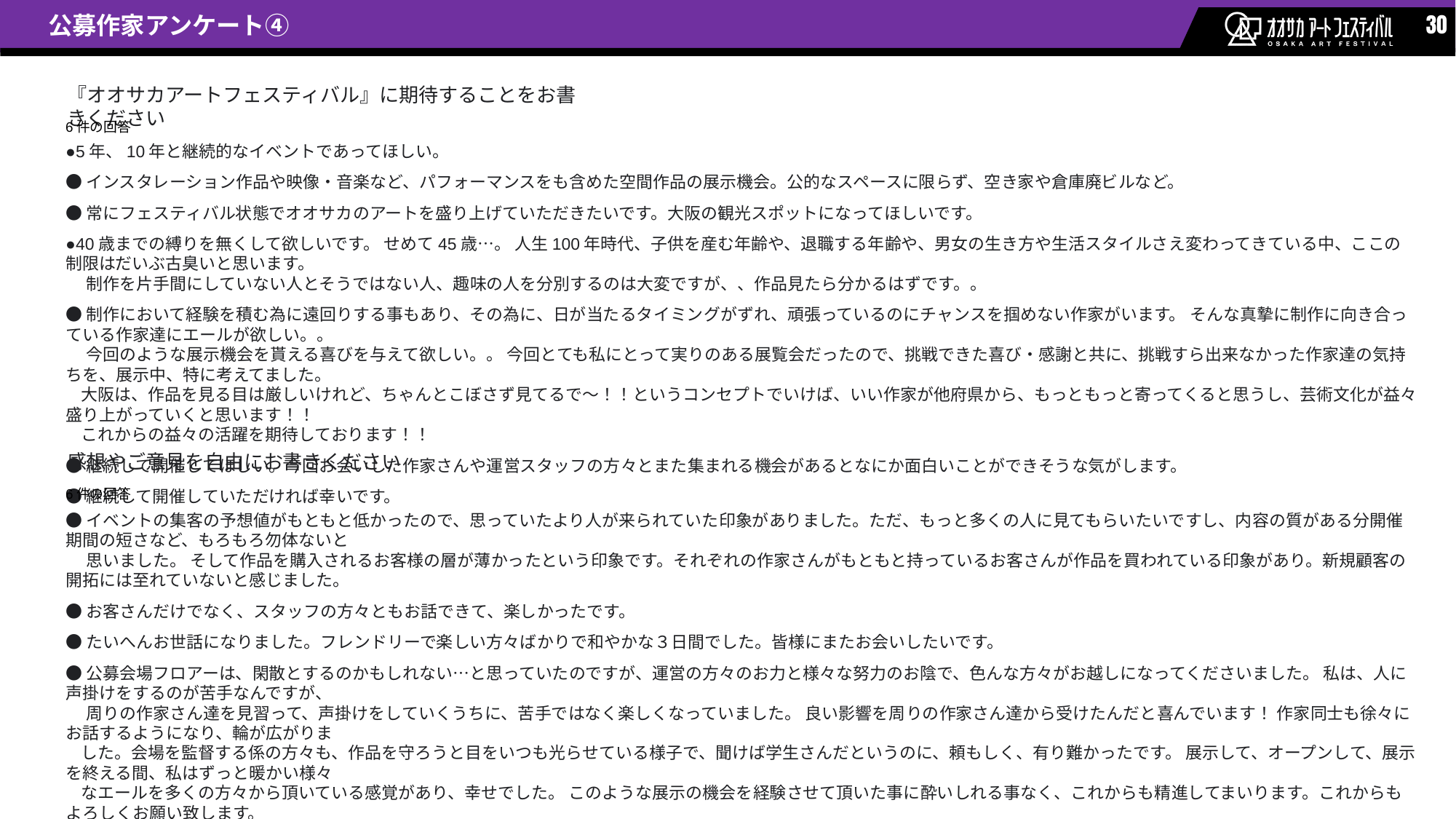

# 公募作家アンケート④
『オオサカアートフェスティバル』に期待することをお書きください
6件の回答
●5年、10年と継続的なイベントであってほしい。

●インスタレーション作品や映像・音楽など、パフォーマンスをも含めた空間作品の展示機会。公的なスペースに限らず、空き家や倉庫廃ビルなど。

●常にフェスティバル状態でオオサカのアートを盛り上げていただきたいです。大阪の観光スポットになってほしいです。

●40歳までの縛りを無くして欲しいです。 せめて45歳…。 人生100年時代、子供を産む年齢や、退職する年齢や、男女の生き方や生活スタイルさえ変わってきている中、ここの制限はだいぶ古臭いと思います。
　 制作を片手間にしていない人とそうではない人、趣味の人を分別するのは大変ですが、、作品見たら分かるはずです。。

●制作において経験を積む為に遠回りする事もあり、その為に、日が当たるタイミングがずれ、頑張っているのにチャンスを掴めない作家がいます。 そんな真摯に制作に向き合っている作家達にエールが欲しい。。
　 今回のような展示機会を貰える喜びを与えて欲しい。。 今回とても私にとって実りのある展覧会だったので、挑戦できた喜び・感謝と共に、挑戦すら出来なかった作家達の気持ちを、展示中、特に考えてました。
   大阪は、作品を見る目は厳しいけれど、ちゃんとこぼさず見てるで〜！！というコンセプトでいけば、いい作家が他府県から、もっともっと寄ってくると思うし、芸術文化が益々盛り上がっていくと思います！！
   これからの益々の活躍を期待しております！！

●継続して開催してほしい。今回お会いした作家さんや運営スタッフの方々とまた集まれる機会があるとなにか面白いことができそうな気がします。

●継続して開催していただければ幸いです。
感想やご意見を自由にお書きください
6件の回答
●イベントの集客の予想値がもともと低かったので、思っていたより人が来られていた印象がありました。ただ、もっと多くの人に見てもらいたいですし、内容の質がある分開催期間の短さなど、もろもろ勿体ないと
　 思いました。 そして作品を購入されるお客様の層が薄かったという印象です。それぞれの作家さんがもともと持っているお客さんが作品を買われている印象があり。新規顧客の開拓には至れていないと感じました。

●お客さんだけでなく、スタッフの方々ともお話できて、楽しかったです。

●たいへんお世話になりました。フレンドリーで楽しい方々ばかりで和やかな３日間でした。皆様にまたお会いしたいです。

●公募会場フロアーは、閑散とするのかもしれない…と思っていたのですが、運営の方々のお力と様々な努力のお陰で、色んな方々がお越しになってくださいました。 私は、人に声掛けをするのが苦手なんですが、
　 周りの作家さん達を見習って、声掛けをしていくうちに、苦手ではなく楽しくなっていました。 良い影響を周りの作家さん達から受けたんだと喜んでいます！ 作家同士も徐々にお話するようになり、輪が広がりま
   した。会場を監督する係の方々も、作品を守ろうと目をいつも光らせている様子で、聞けば学生さんだというのに、頼もしく、有り難かったです。 展示して、オープンして、展示を終える間、私はずっと暖かい様々
   なエールを多くの方々から頂いている感覚があり、幸せでした。 このような展示の機会を経験させて頂いた事に酔いしれる事なく、これからも精進してまいります。これからもよろしくお願い致します。

●とても貴重な体験をさせていただいたと思います。ありがとうございました！今回のアートフェスティバルの開催範囲が広かったため、他の場所でやっている展示の位置関係がいまいちよくわからなかったので、
　 次回はアートフェスティバル開催区域が載っている簡単な地図があるといいなと思います。あと、今回は3日間でしたが、2週間とかでも良い気がします。が、短期決戦の良さもあると思うので一概には言えません
   が。あと、薄くても良いので展示記録集を発刊してほしいです。毎年開催になれば記録集も重要な資料になると思います。今回は本当にありがとうございました！

●お世話になりありがとうございました。回答が遅れて申し訳ありません！